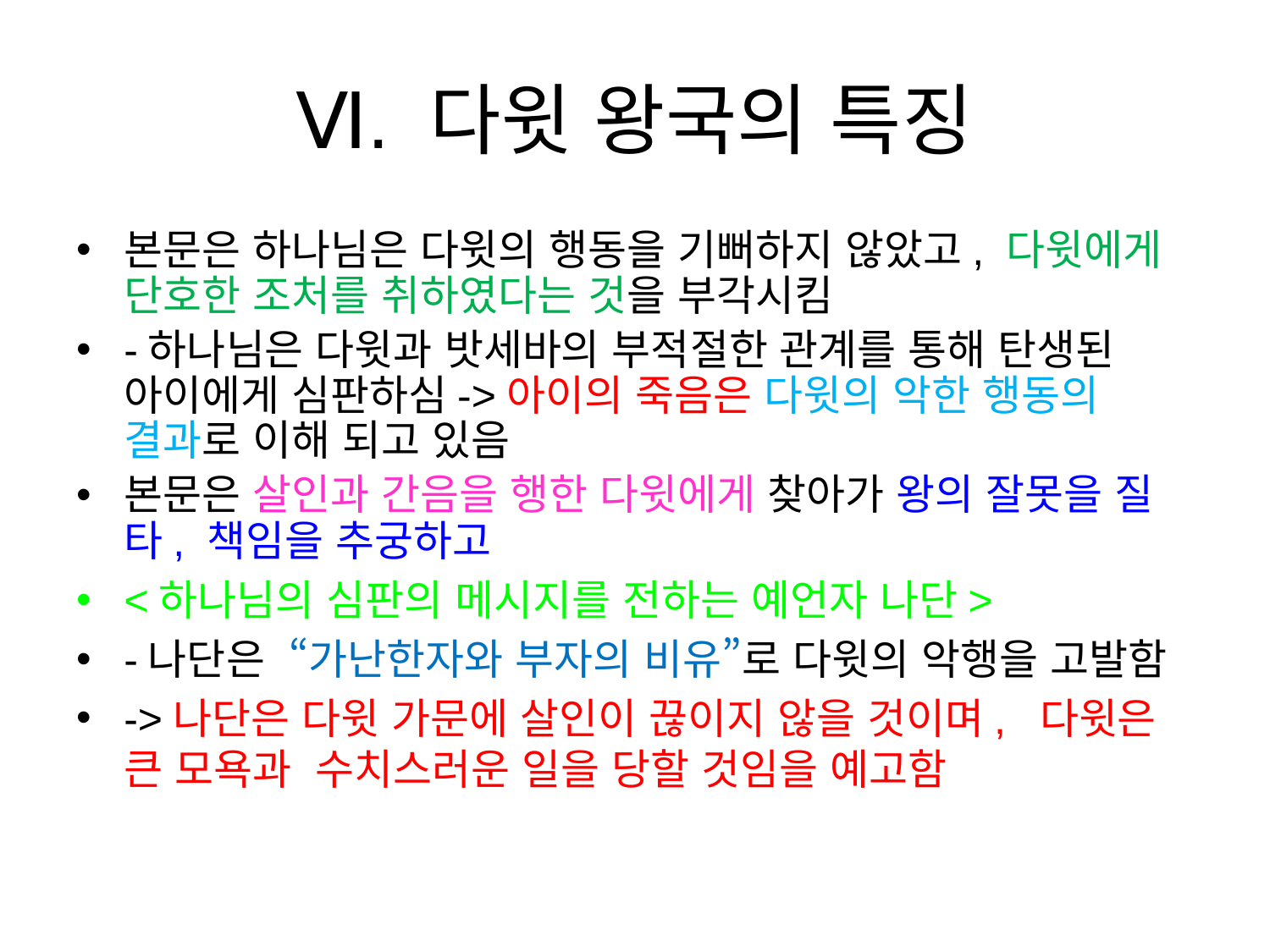

# Ⅵ. 다윗 왕국의 특징
본문은 하나님은 다윗의 행동을 기뻐하지 않았고, 다윗에게 단호한 조처를 취하였다는 것을 부각시킴
-하나님은 다윗과 밧세바의 부적절한 관계를 통해 탄생된 아이에게 심판하심->아이의 죽음은 다윗의 악한 행동의 결과로 이해 되고 있음
본문은 살인과 간음을 행한 다윗에게 찾아가 왕의 잘못을 질타, 책임을 추궁하고
<하나님의 심판의 메시지를 전하는 예언자 나단>
-나단은  “가난한자와 부자의 비유”로 다윗의 악행을 고발함
->나단은 다윗 가문에 살인이 끊이지 않을 것이며,  다윗은 큰 모욕과  수치스러운 일을 당할 것임을 예고함